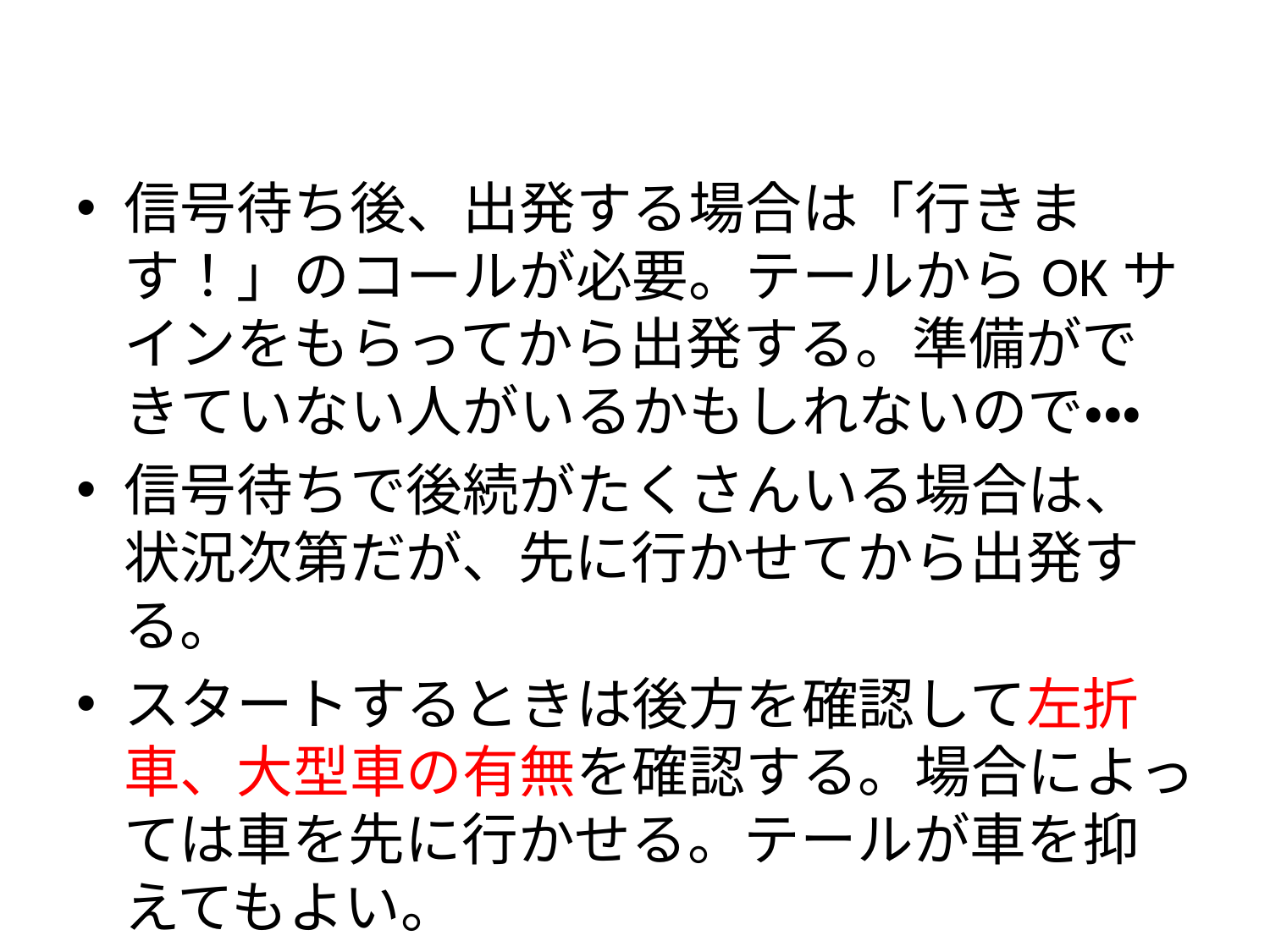

#
信号待ち後、出発する場合は「行きます！」のコールが必要。テールからOKサインをもらってから出発する。準備ができていない人がいるかもしれないので・・・
信号待ちで後続がたくさんいる場合は、状況次第だが、先に行かせてから出発する。
スタートするときは後方を確認して左折車、大型車の有無を確認する。場合によっては車を先に行かせる。テールが車を抑えてもよい。